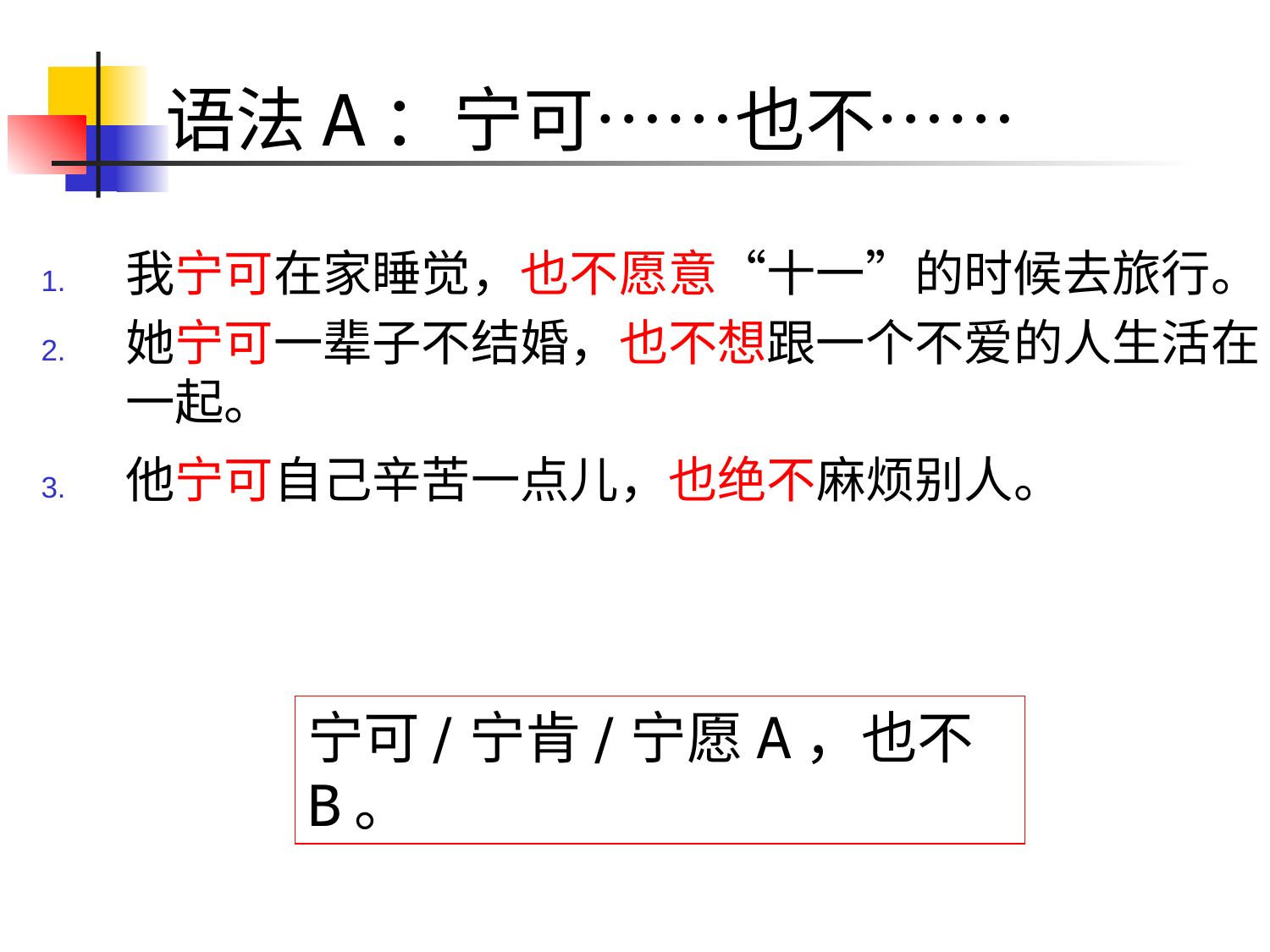

# 语法A：宁可……也不……
我宁可在家睡觉，也不愿意“十一”的时候去旅行。
她宁可一辈子不结婚，也不想跟一个不爱的人生活在一起。
他宁可自己辛苦一点儿，也绝不麻烦别人。
宁可/宁肯/宁愿A，也不B。